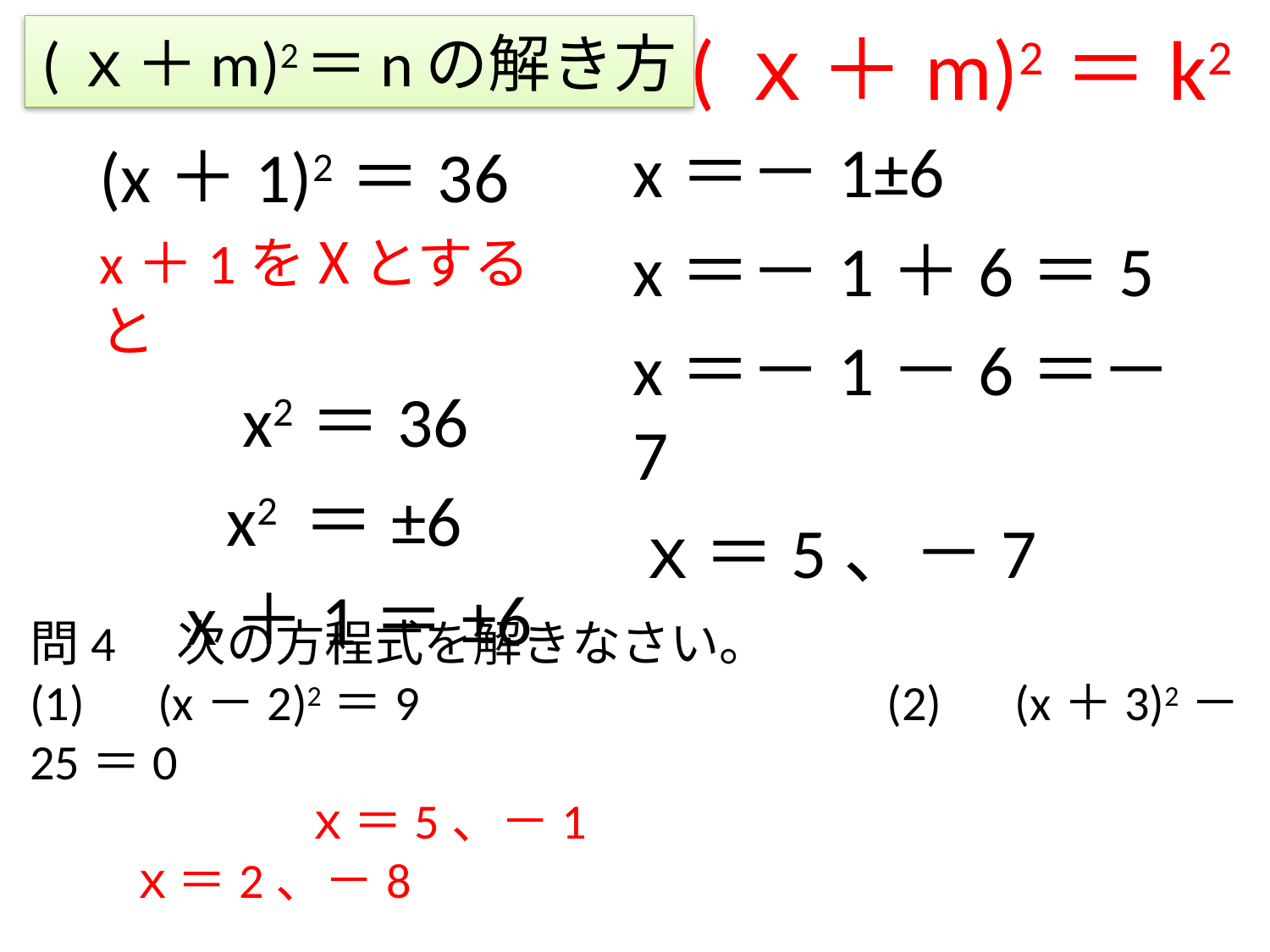

(ｘ＋m)2＝k2
# (ｘ＋m)2＝nの解き方
x＝－1±6
x＝－1＋6＝5
x＝－1－6＝－7
ｘ＝5、－7
(x＋1)2＝36
x＋1をⅩとすると
         x2＝36
        x2 ＝±6
　x＋1＝±6

問4　次の方程式を解きなさい。
(1)　(x－2)2＝9　　　　　　　　　(2)　(x＋3)2－25＝0
　       　　　ｘ＝5、－1　　　　　　　　　　　　　　　ｘ＝2、－8